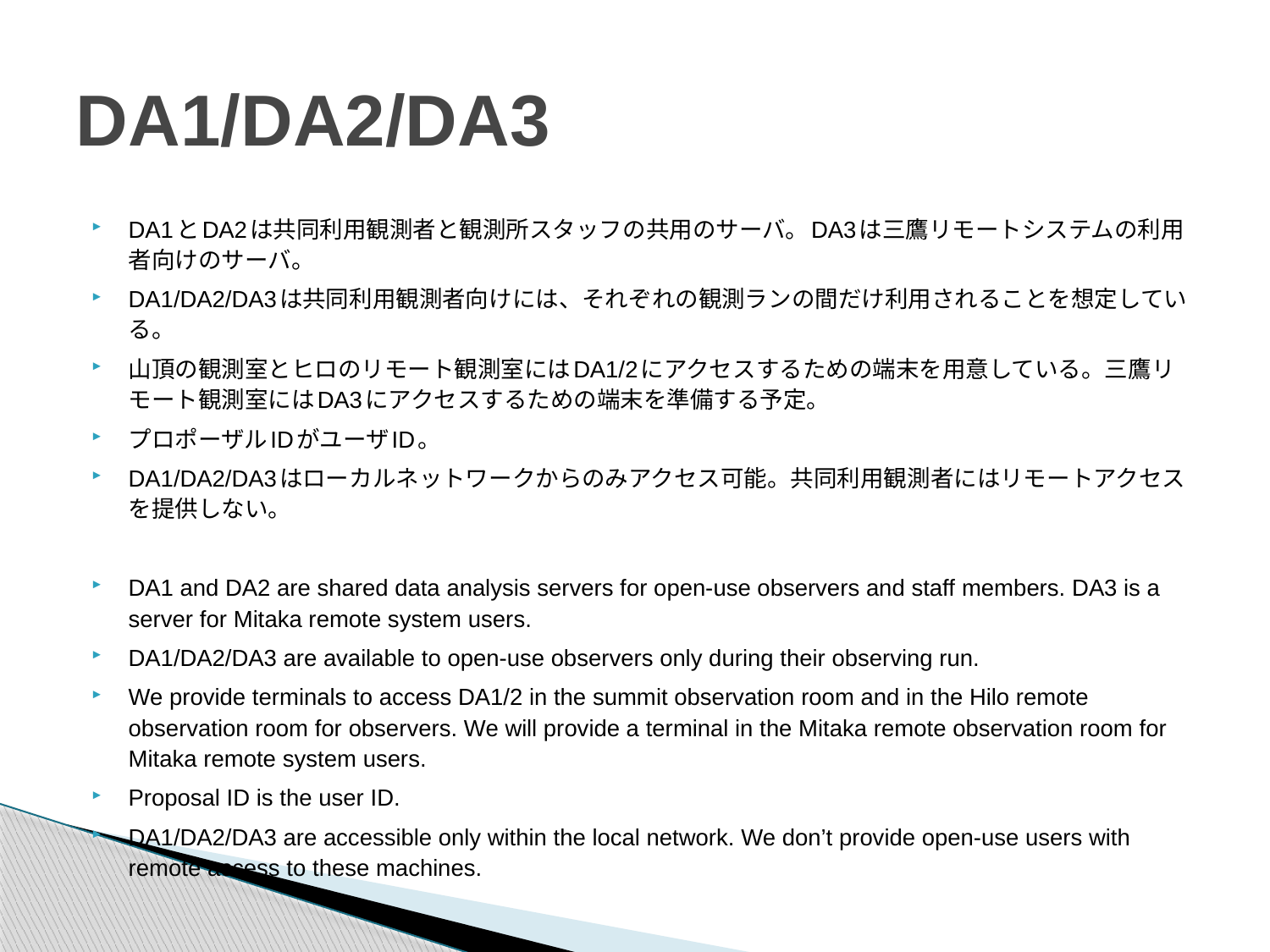

# DA1/DA2/DA3
DA1とDA2は共同利用観測者と観測所スタッフの共用のサーバ。DA3は三鷹リモートシステムの利用者向けのサーバ。
DA1/DA2/DA3は共同利用観測者向けには、それぞれの観測ランの間だけ利用されることを想定している。
山頂の観測室とヒロのリモート観測室にはDA1/2にアクセスするための端末を用意している。三鷹リモート観測室にはDA3にアクセスするための端末を準備する予定。
プロポーザルIDがユーザID。
DA1/DA2/DA3はローカルネットワークからのみアクセス可能。共同利用観測者にはリモートアクセスを提供しない。

DA1 and DA2 are shared data analysis servers for open-use observers and staff members. DA3 is a server for Mitaka remote system users.
DA1/DA2/DA3 are available to open-use observers only during their observing run.
We provide terminals to access DA1/2 in the summit observation room and in the Hilo remote observation room for observers. We will provide a terminal in the Mitaka remote observation room for Mitaka remote system users.
Proposal ID is the user ID.
DA1/DA2/DA3 are accessible only within the local network. We don’t provide open-use users with remote access to these machines.